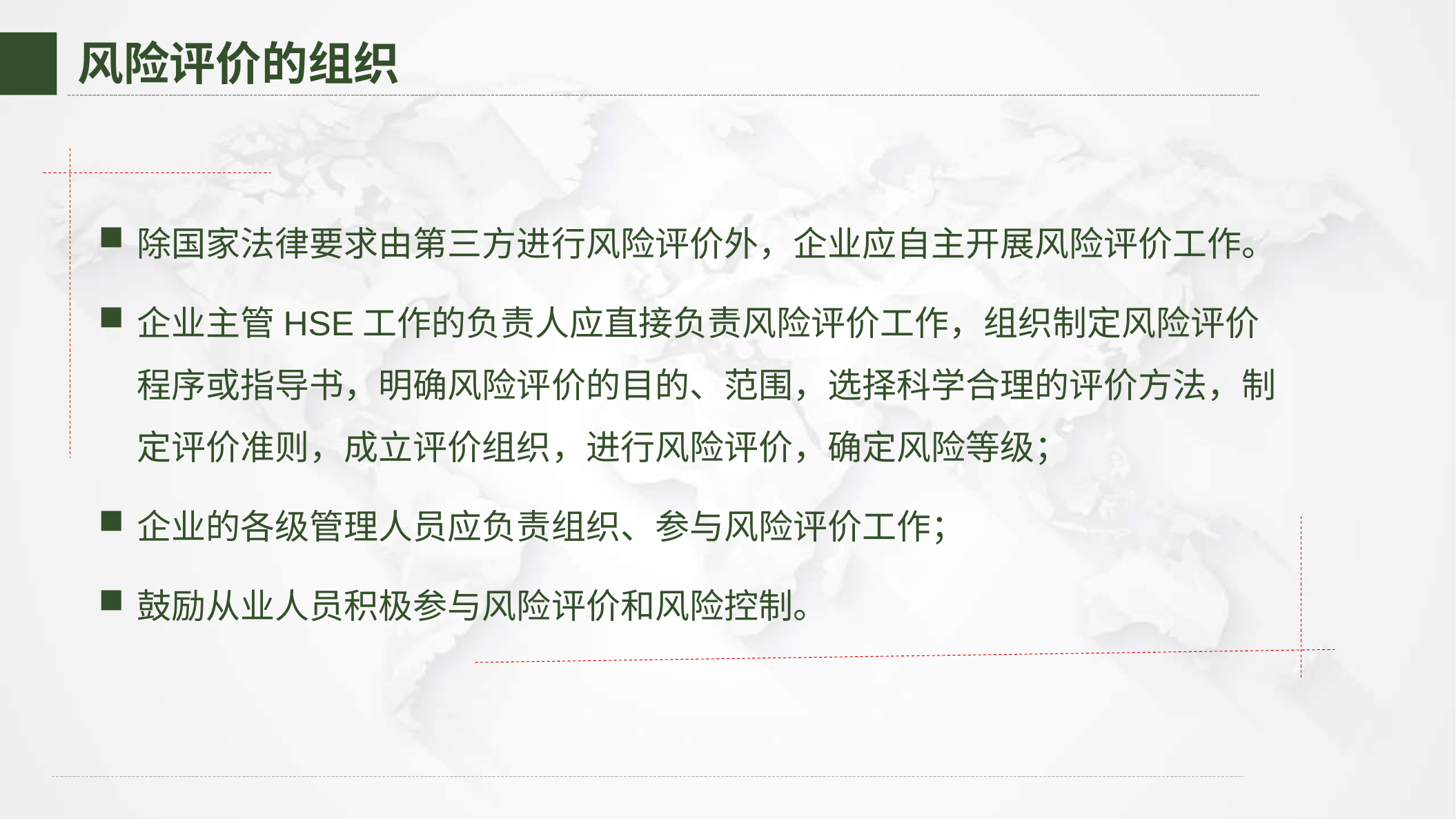

风险评价的组织
除国家法律要求由第三方进行风险评价外，企业应自主开展风险评价工作。
企业主管HSE工作的负责人应直接负责风险评价工作，组织制定风险评价程序或指导书，明确风险评价的目的、范围，选择科学合理的评价方法，制定评价准则，成立评价组织，进行风险评价，确定风险等级；
企业的各级管理人员应负责组织、参与风险评价工作；
鼓励从业人员积极参与风险评价和风险控制。